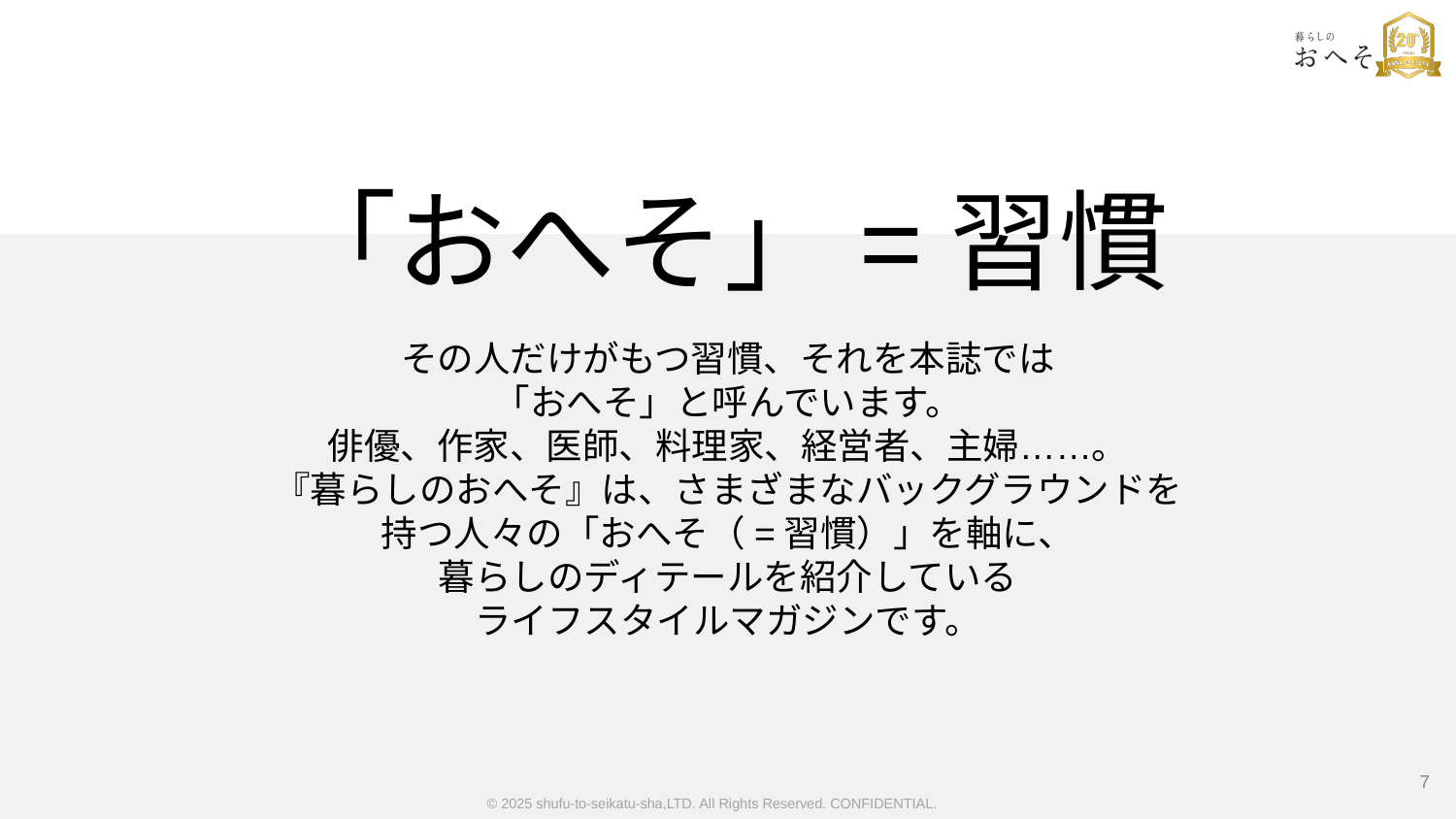

「おへそ」=習慣
その人だけがもつ習慣、それを本誌では
「おへそ」と呼んでいます。
俳優、作家、医師、料理家、経営者、主婦……。
『暮らしのおへそ』は、さまざまなバックグラウンドを持つ人々の「おへそ（=習慣）」を軸に、
暮らしのディテールを紹介している
ライフスタイルマガジンです。
7